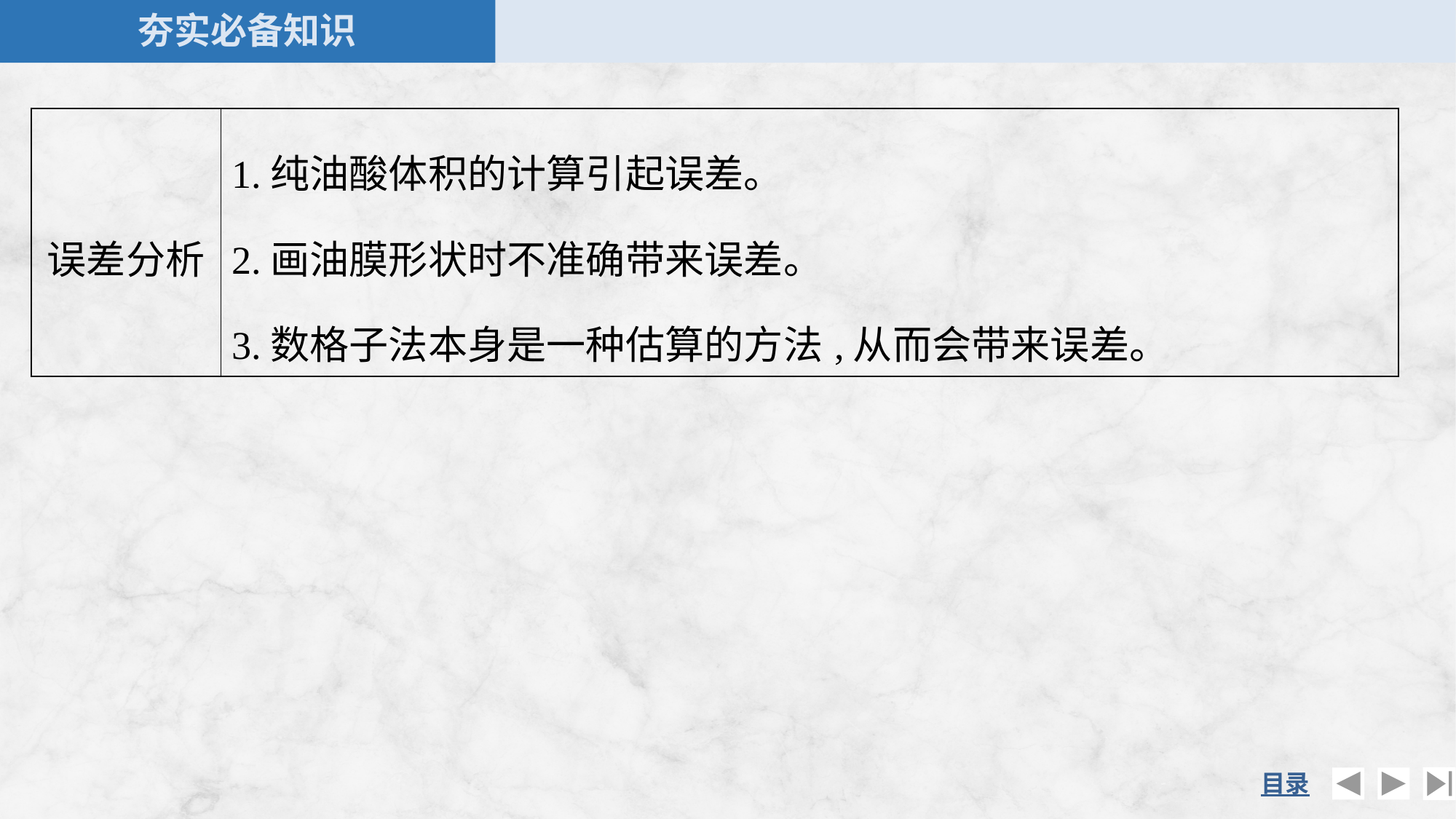

| 误差分析 | 1.纯油酸体积的计算引起误差。 2.画油膜形状时不准确带来误差。 3.数格子法本身是一种估算的方法,从而会带来误差。 |
| --- | --- |